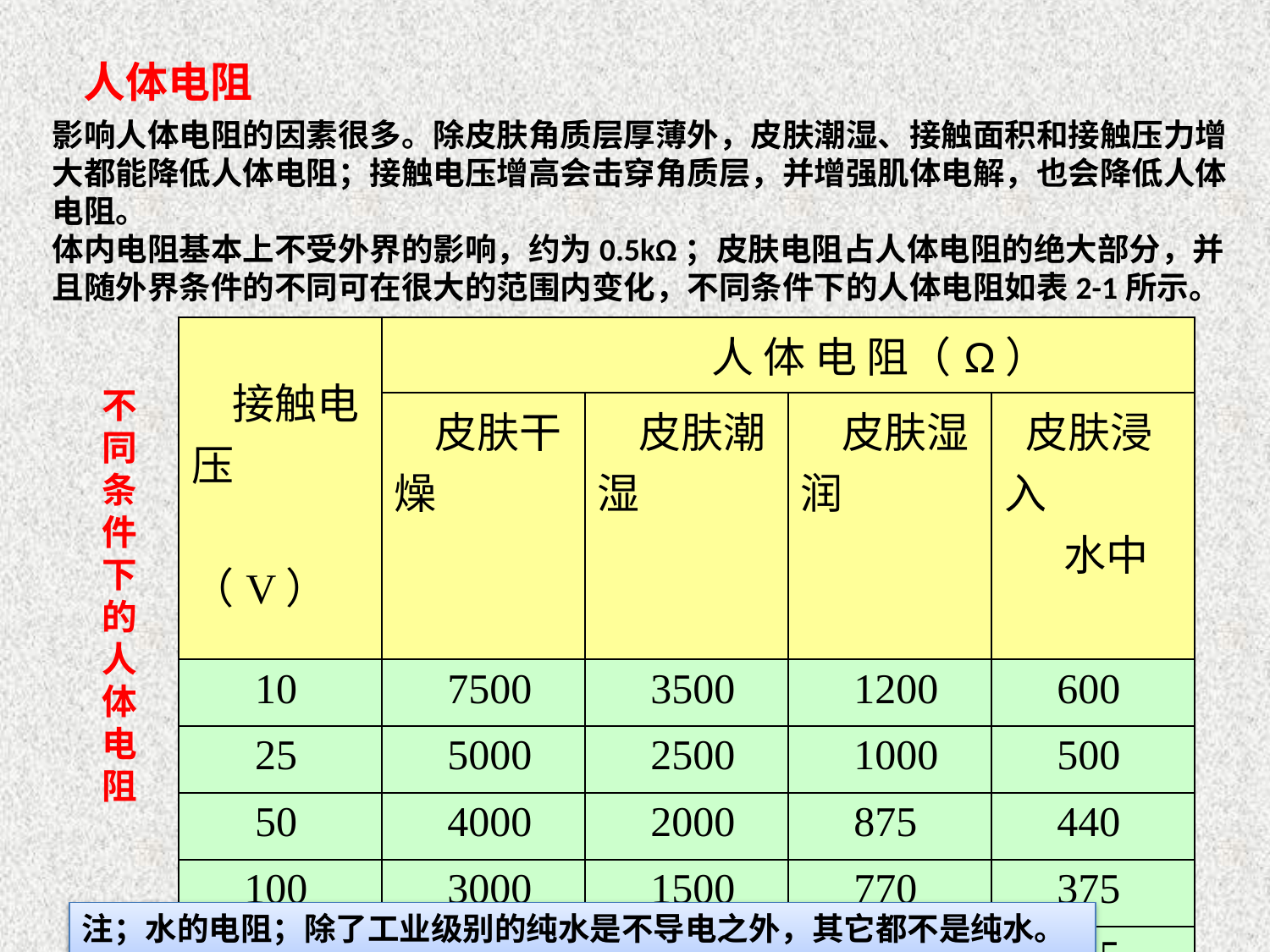

人体电阻
影响人体电阻的因素很多。除皮肤角质层厚薄外，皮肤潮湿、接触面积和接触压力增大都能降低人体电阻；接触电压增高会击穿角质层，并增强肌体电解，也会降低人体电阻。
体内电阻基本上不受外界的影响，约为0.5kΩ；皮肤电阻占人体电阻的绝大部分，并且随外界条件的不同可在很大的范围内变化，不同条件下的人体电阻如表2-1所示。
| 接触电压 （V） | 人 体 电 阻（Ω） |  |  |  |
| --- | --- | --- | --- | --- |
|  | 皮肤干燥 | 皮肤潮湿 | 皮肤湿润 | 皮肤浸入 水中 |
| 10 | 7500 | 3500 | 1200 | 600 |
| 25 | 5000 | 2500 | 1000 | 500 |
| 50 | 4000 | 2000 | 875 | 440 |
| 100 | 3000 | 1500 | 770 | 375 |
| 250 | 1500 | 1000 | 650 | 325 |
不同条件下的人体电阻
注；水的电阻；除了工业级别的纯水是不导电之外，其它都不是纯水。